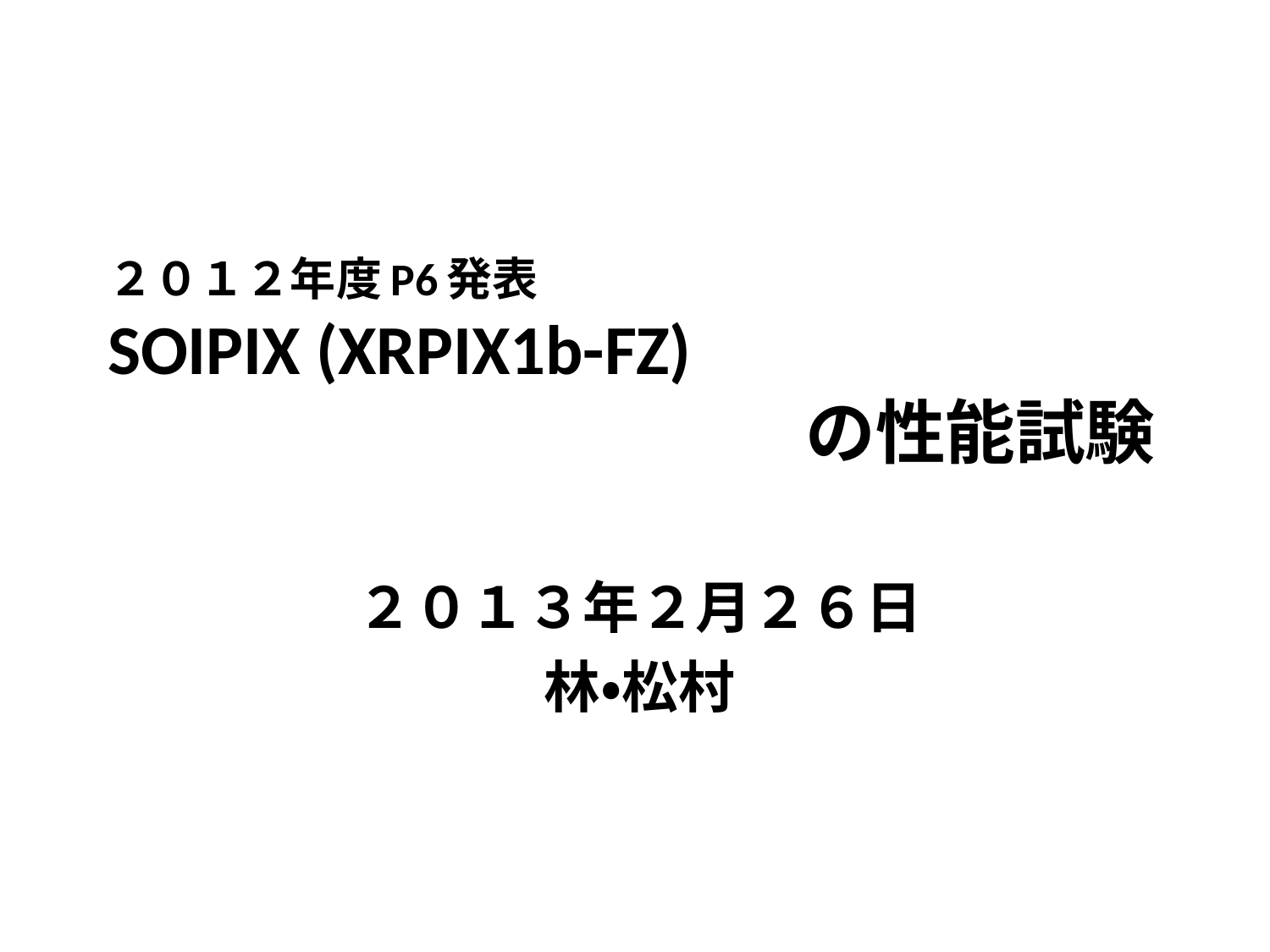

# ２０１２年度P6発表 SOIPIX (XRPIX1b-FZ) 　　　　　　　　　　の性能試験
２０１３年２月２６日
林・松村